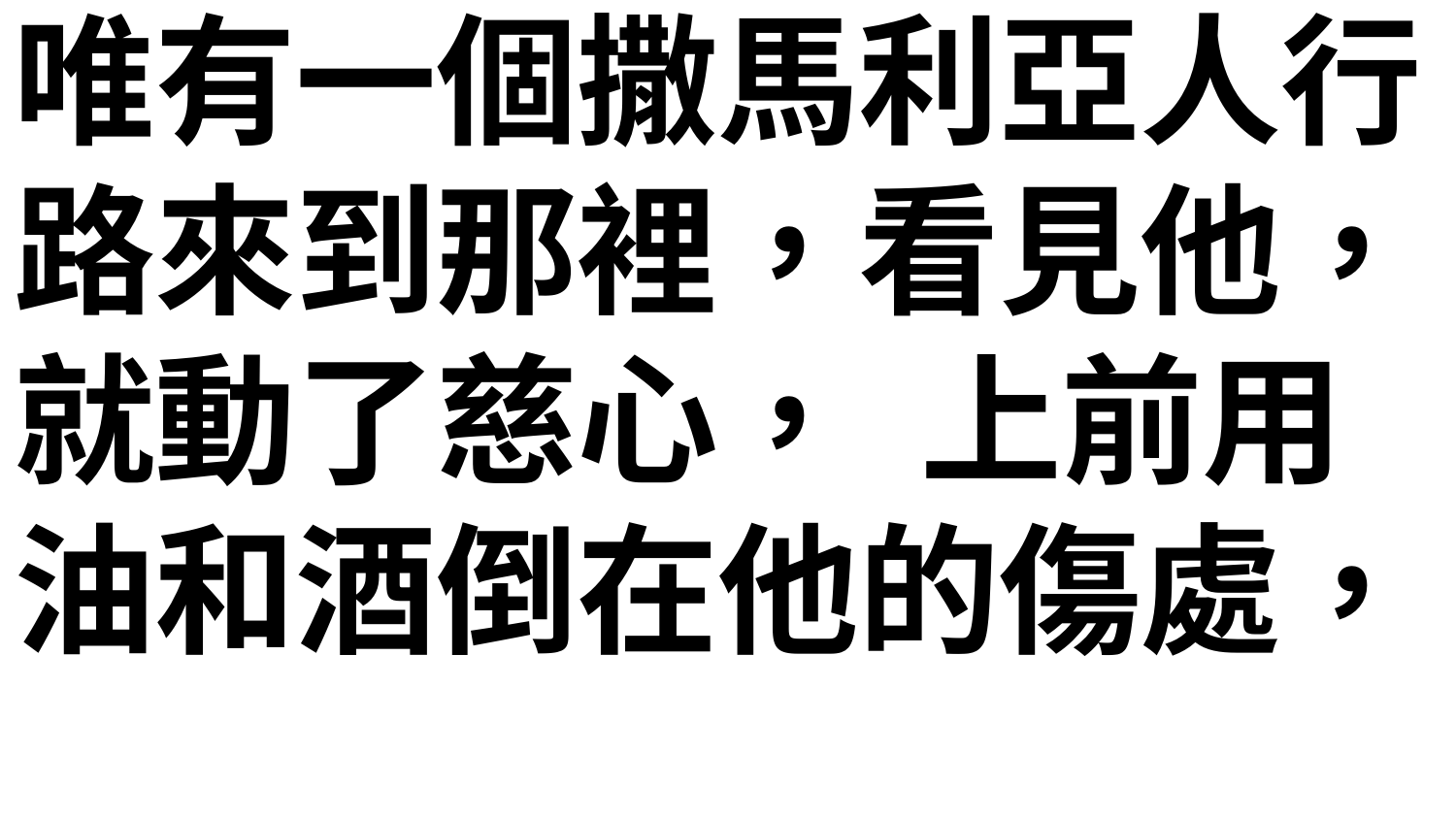

唯有一個撒馬利亞人行路來到那裡，看見他，就動了慈心，  上前用油和酒倒在他的傷處，